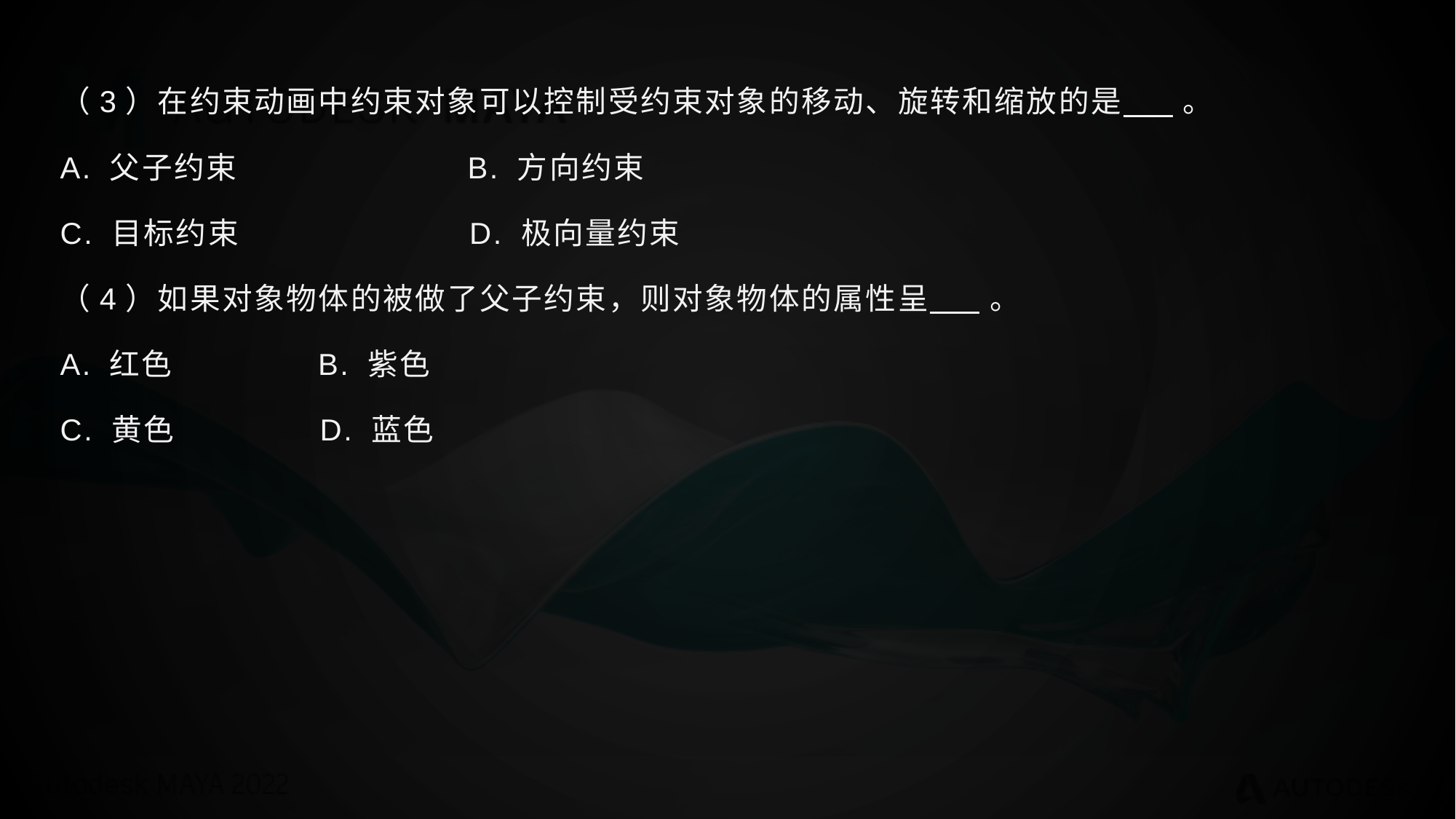

（3）在约束动画中约束对象可以控制受约束对象的移动、旋转和缩放的是       。
A. 父子约束                          B. 方向约束
C. 目标约束                          D. 极向量约束
（4）如果对象物体的被做了父子约束，则对象物体的属性呈       。
A. 红色                B. 紫色
C. 黄色                D. 蓝色